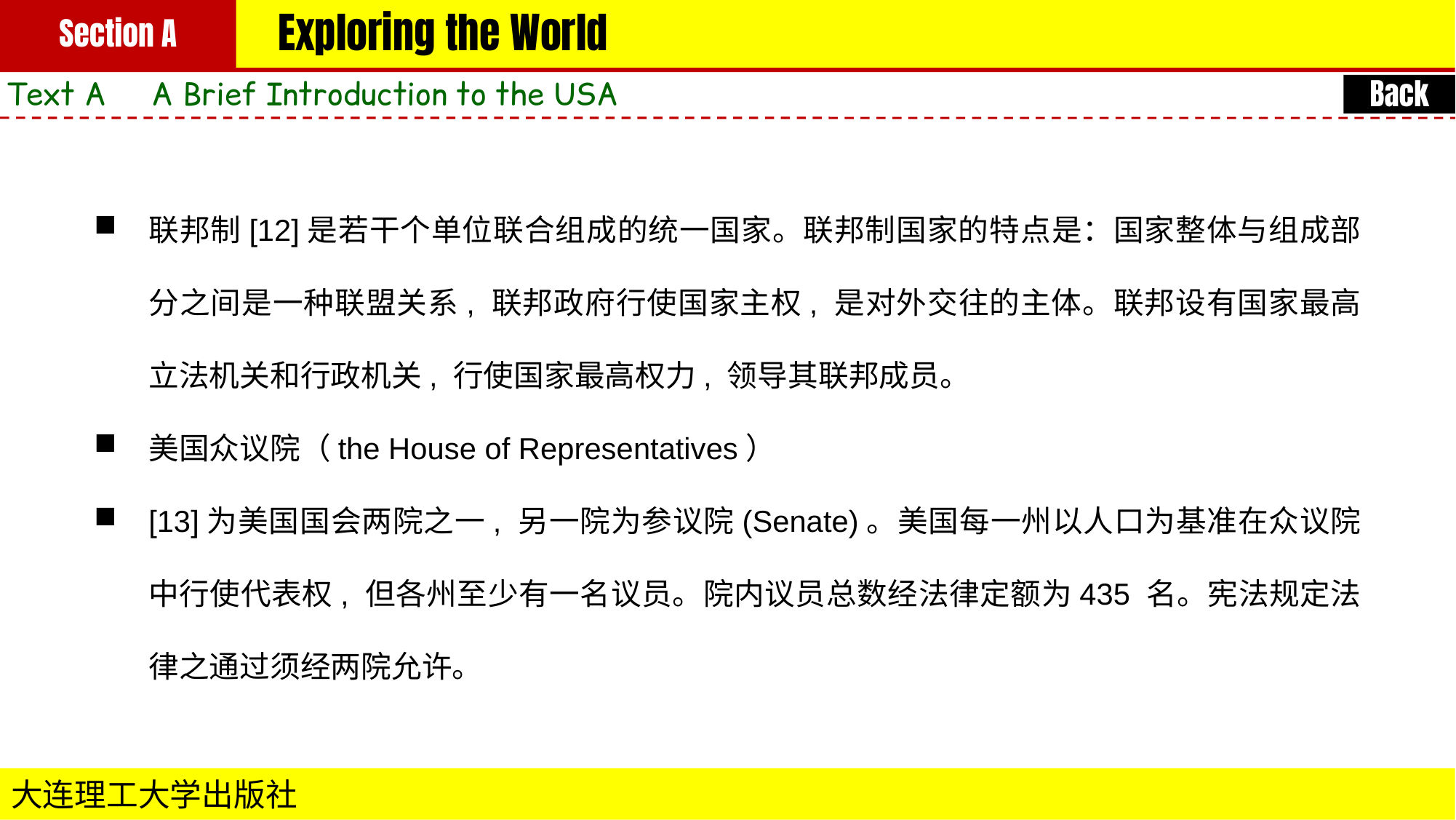

Section A
# Exploring the World
Text A　A Brief Introduction to the USA
Back
联邦制[12]是若干个单位联合组成的统一国家。联邦制国家的特点是：国家整体与组成部分之间是一种联盟关系, 联邦政府行使国家主权, 是对外交往的主体。联邦设有国家最高立法机关和行政机关, 行使国家最高权力, 领导其联邦成员。
美国众议院（the House of Representatives）
[13]为美国国会两院之一, 另一院为参议院(Senate)。美国每一州以人口为基准在众议院中行使代表权, 但各州至少有一名议员。院内议员总数经法律定额为435 名。宪法规定法律之通过须经两院允许。